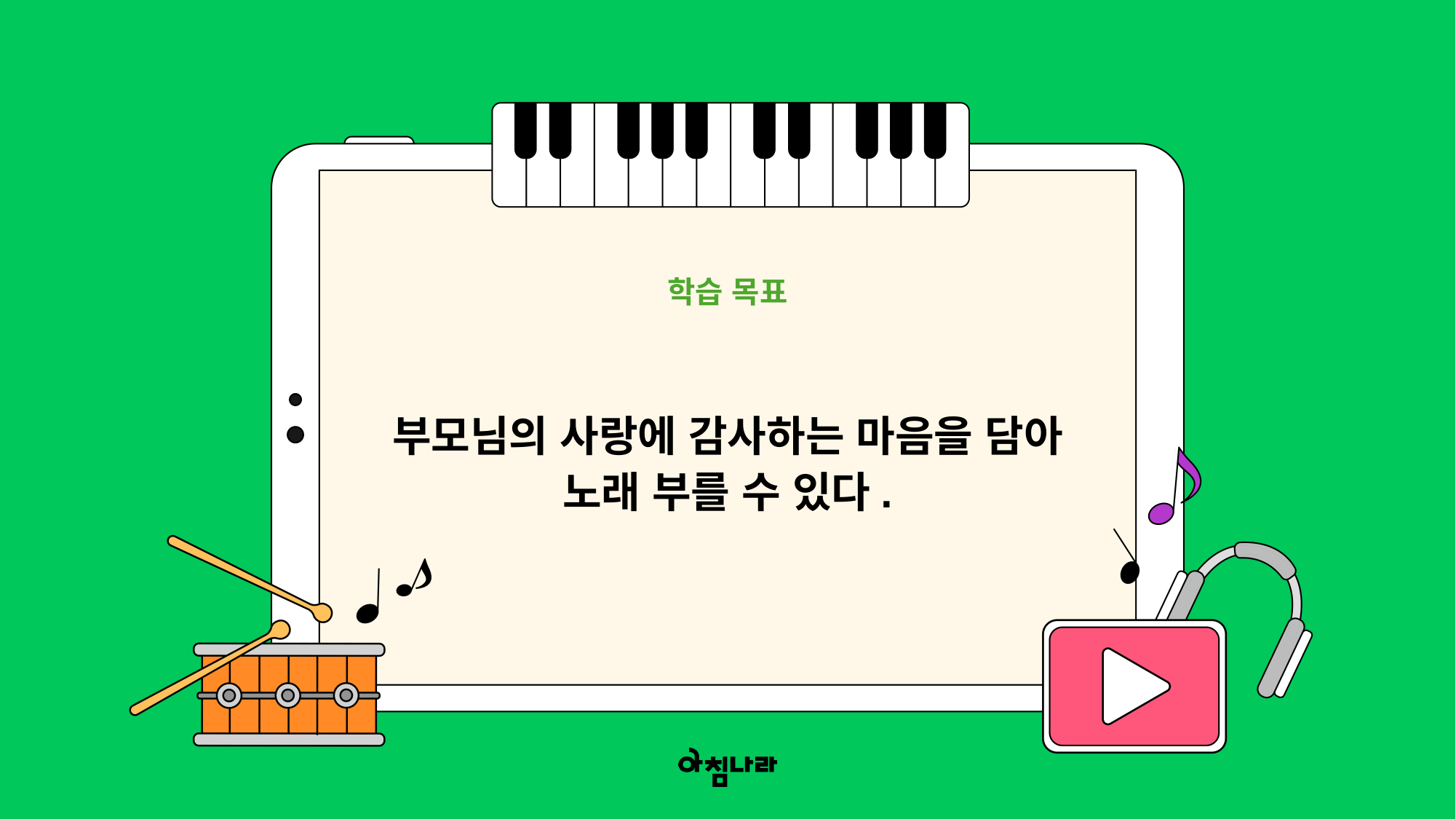

학습 목표
부모님의 사랑에 감사하는 마음을 담아 노래 부를 수 있다.